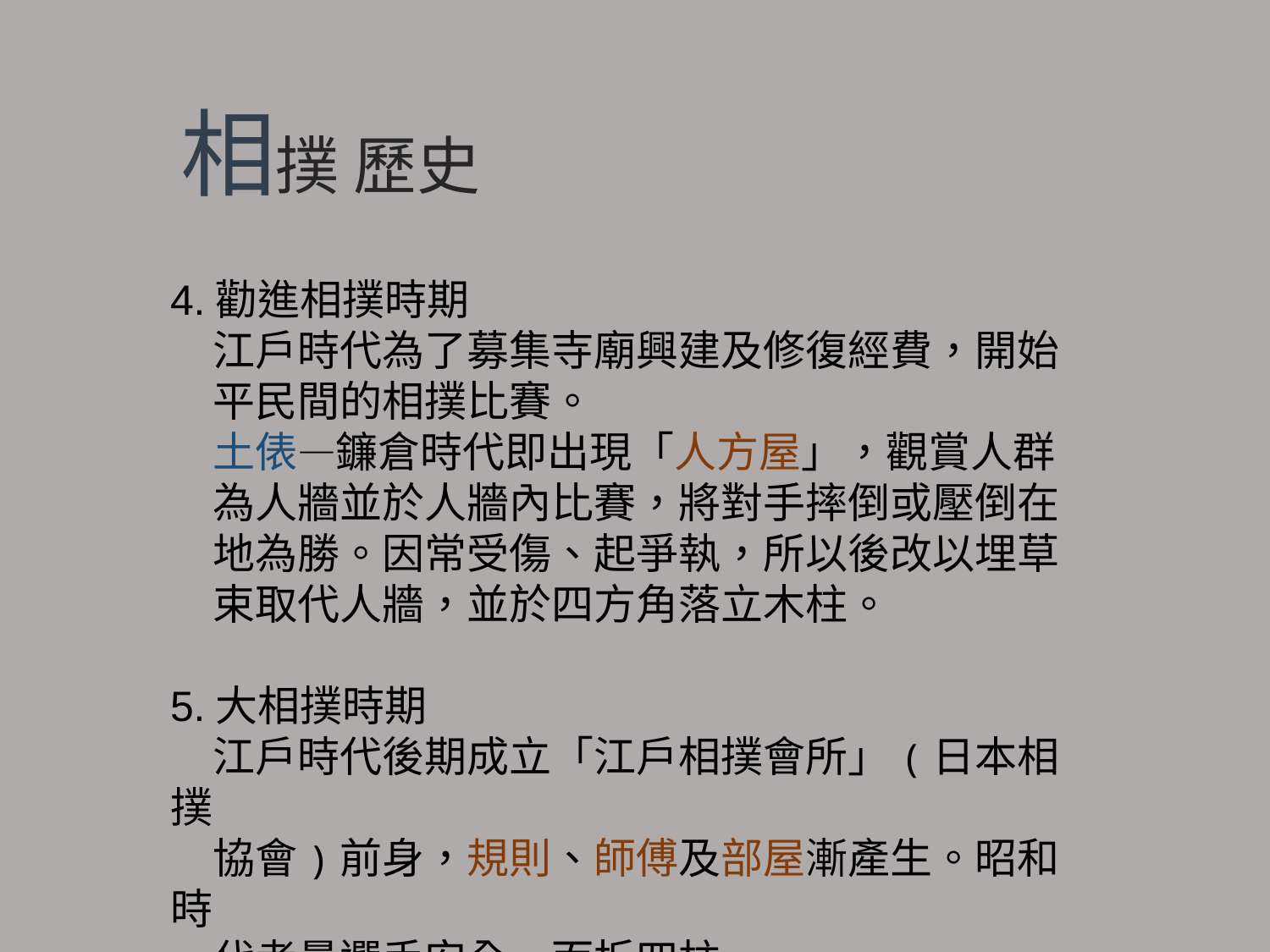

相撲 歷史
4.勸進相撲時期
　江戶時代為了募集寺廟興建及修復經費，開始
　平民間的相撲比賽。
　土俵—鐮倉時代即出現「人方屋」，觀賞人群
　為人牆並於人牆內比賽，將對手摔倒或壓倒在
　地為勝。因常受傷、起爭執，所以後改以埋草
　束取代人牆，並於四方角落立木柱。

5.大相撲時期
　江戶時代後期成立「江戶相撲會所」(日本相撲
　協會)前身，規則、師傅及部屋漸產生。昭和時
　代考量選手安全，而拆四柱。